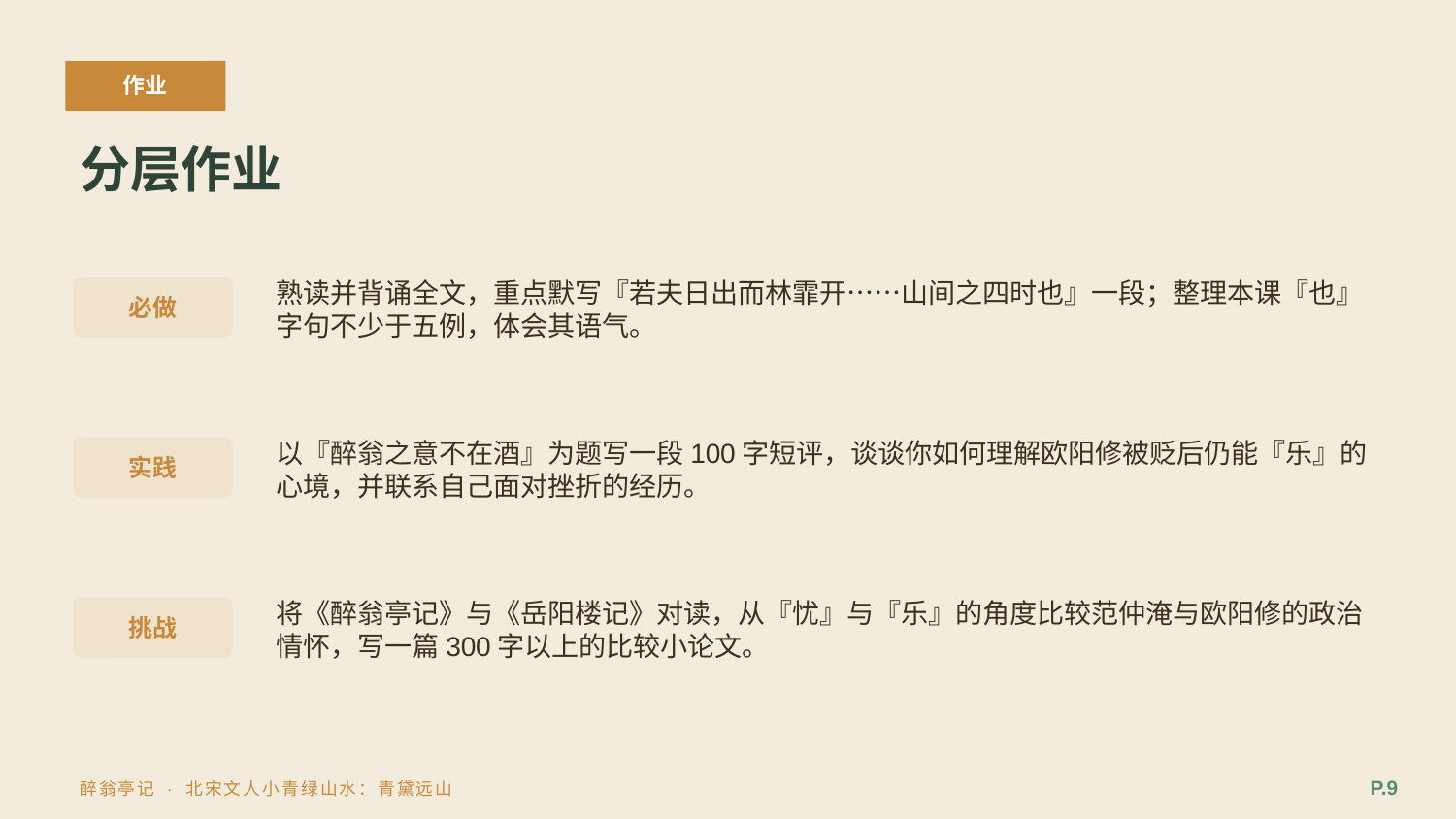

作业

分层作业
熟读并背诵全文，重点默写『若夫日出而林霏开……山间之四时也』一段；整理本课『也』字句不少于五例，体会其语气。
必做

以『醉翁之意不在酒』为题写一段100字短评，谈谈你如何理解欧阳修被贬后仍能『乐』的心境，并联系自己面对挫折的经历。
实践

将《醉翁亭记》与《岳阳楼记》对读，从『忧』与『乐』的角度比较范仲淹与欧阳修的政治情怀，写一篇300字以上的比较小论文。
挑战

P.9
醉翁亭记 · 北宋文人小青绿山水：青黛远山